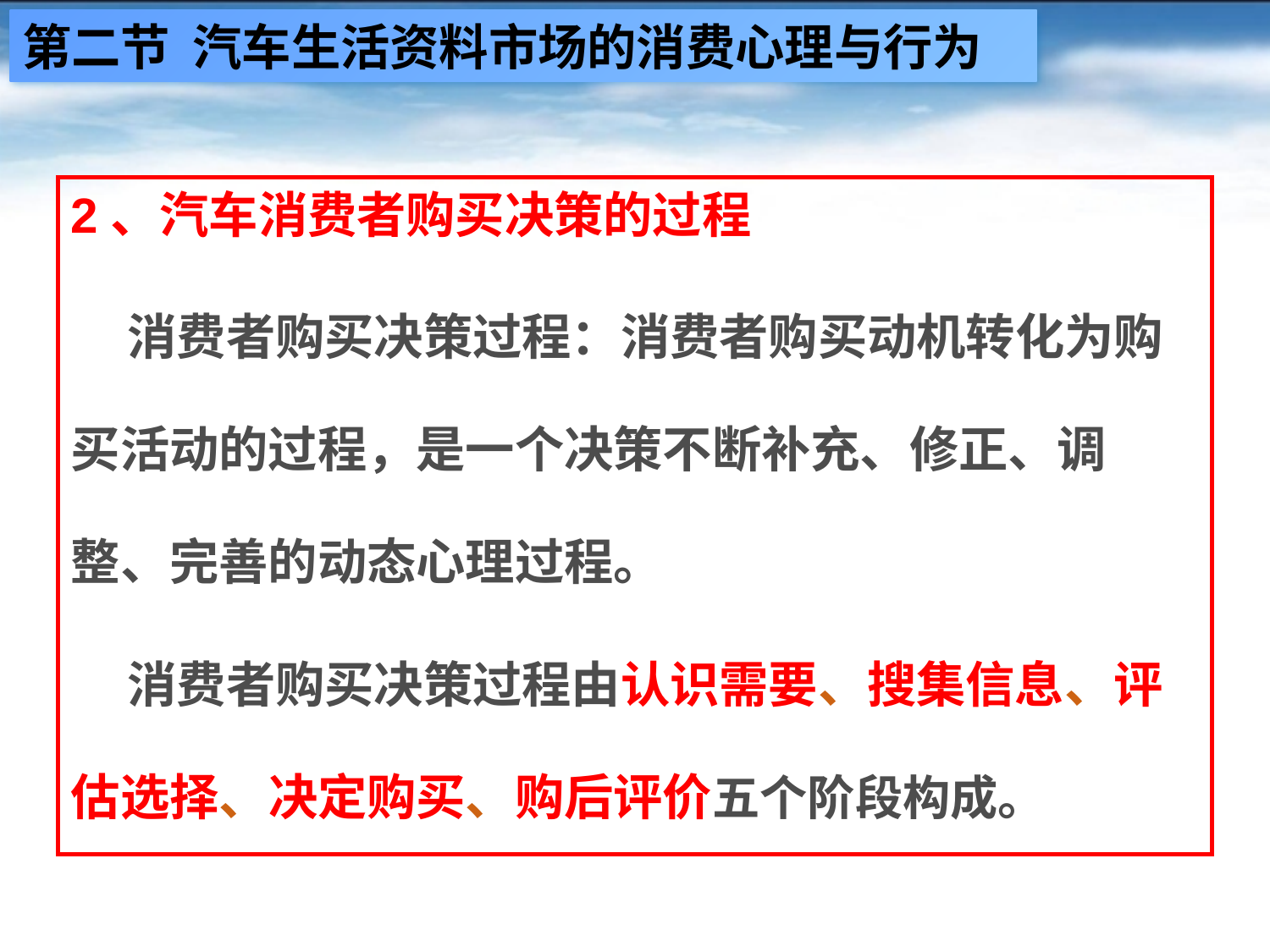

第二节  汽车生活资料市场的消费心理与行为
2、汽车消费者购买决策的过程
    消费者购买决策过程：消费者购买动机转化为购买活动的过程，是一个决策不断补充、修正、调整、完善的动态心理过程。
    消费者购买决策过程由认识需要、搜集信息、评估选择、决定购买、购后评价五个阶段构成。